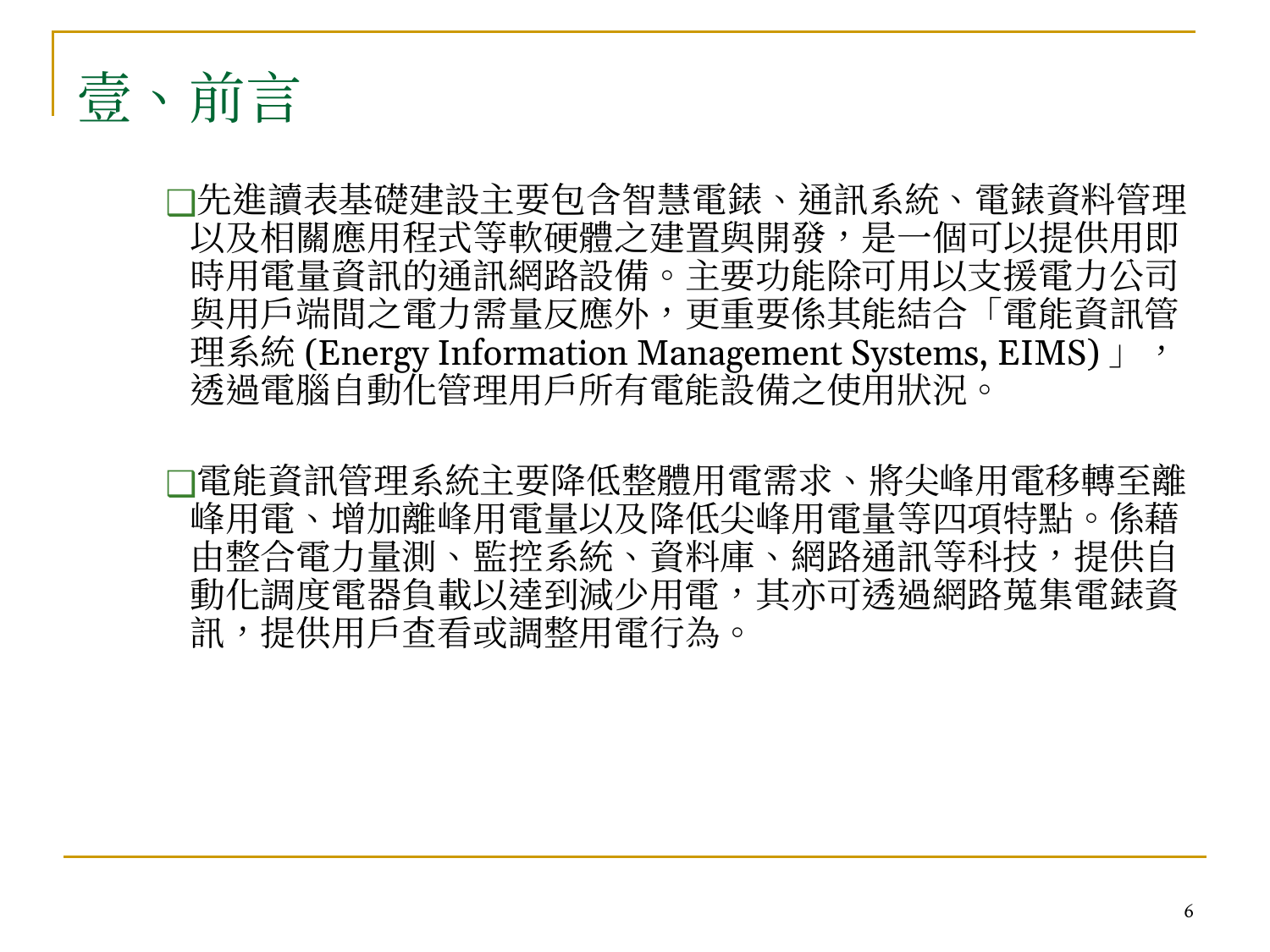

壹、前言
先進讀表基礎建設主要包含智慧電錶、通訊系統、電錶資料管理以及相關應用程式等軟硬體之建置與開發，是一個可以提供用即時用電量資訊的通訊網路設備。主要功能除可用以支援電力公司與用戶端間之電力需量反應外，更重要係其能結合「電能資訊管理系統(Energy Information Management Systems, EIMS)」，透過電腦自動化管理用戶所有電能設備之使用狀況。

電能資訊管理系統主要降低整體用電需求、將尖峰用電移轉至離峰用電、增加離峰用電量以及降低尖峰用電量等四項特點。係藉由整合電力量測、監控系統、資料庫、網路通訊等科技，提供自動化調度電器負載以達到減少用電，其亦可透過網路蒐集電錶資訊，提供用戶查看或調整用電行為。
6